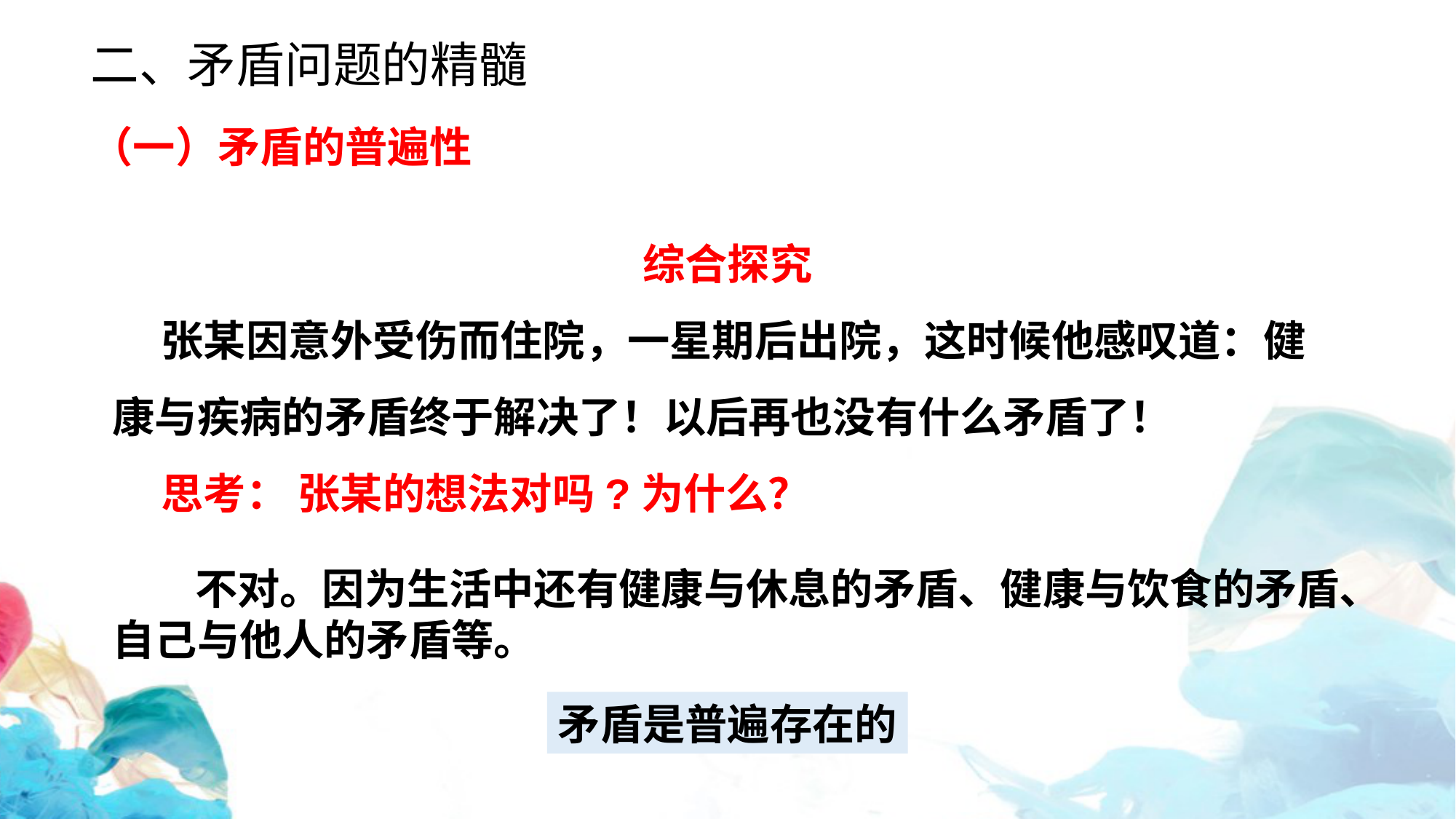

二、矛盾问题的精髓
（一）矛盾的普遍性
综合探究
    张某因意外受伤而住院，一星期后出院，这时候他感叹道：健康与疾病的矛盾终于解决了！以后再也没有什么矛盾了！
    思考： 张某的想法对吗?为什么？
          不对。因为生活中还有健康与休息的矛盾、健康与饮食的矛盾、自己与他人的矛盾等。
矛盾是普遍存在的